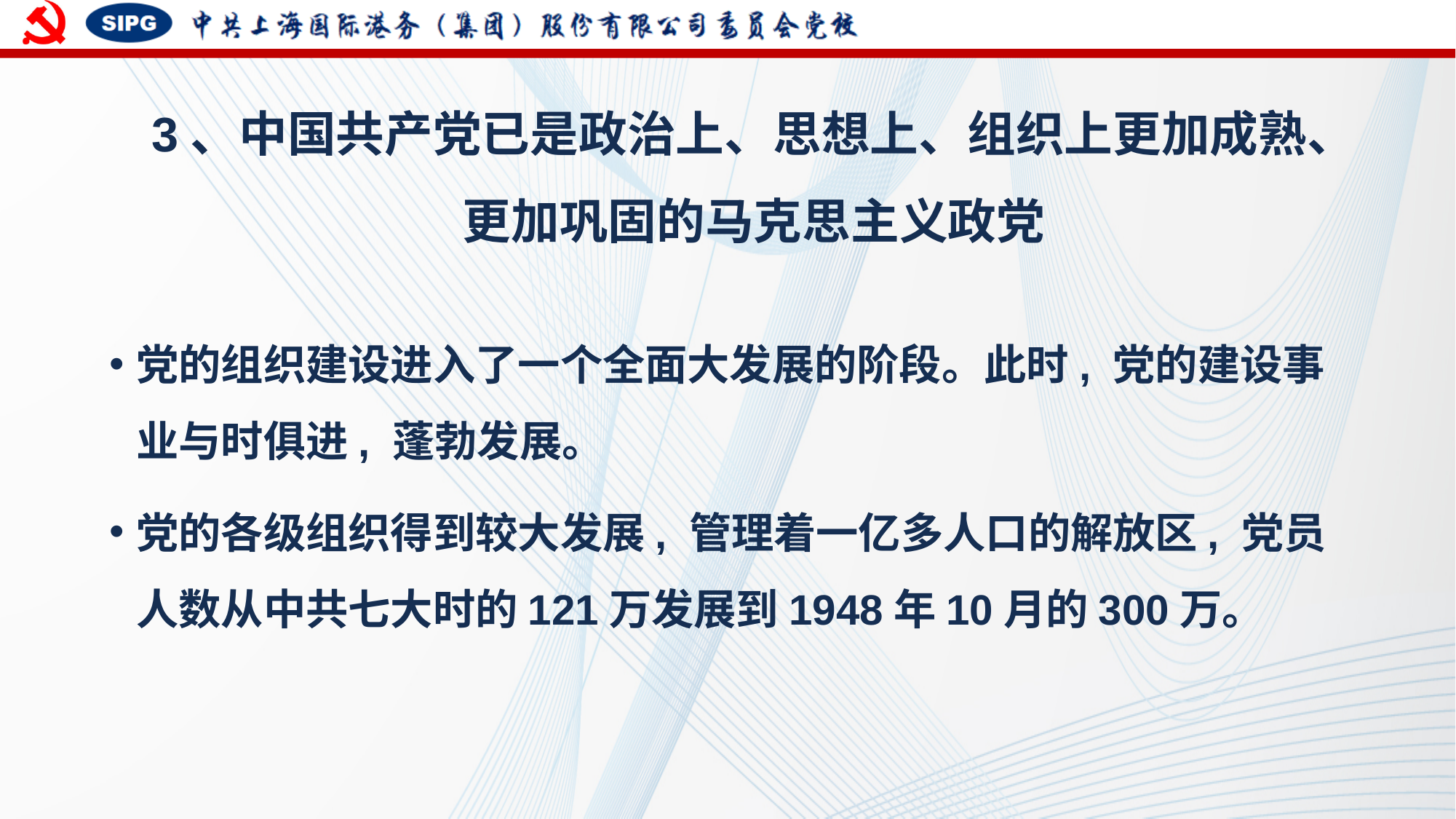

3、中国共产党已是政治上、思想上、组织上更加成熟、更加巩固的马克思主义政党
党的组织建设进入了一个全面大发展的阶段。此时, 党的建设事业与时俱进, 蓬勃发展。
党的各级组织得到较大发展, 管理着一亿多人口的解放区, 党员人数从中共七大时的121万发展到1948年10月的300万。